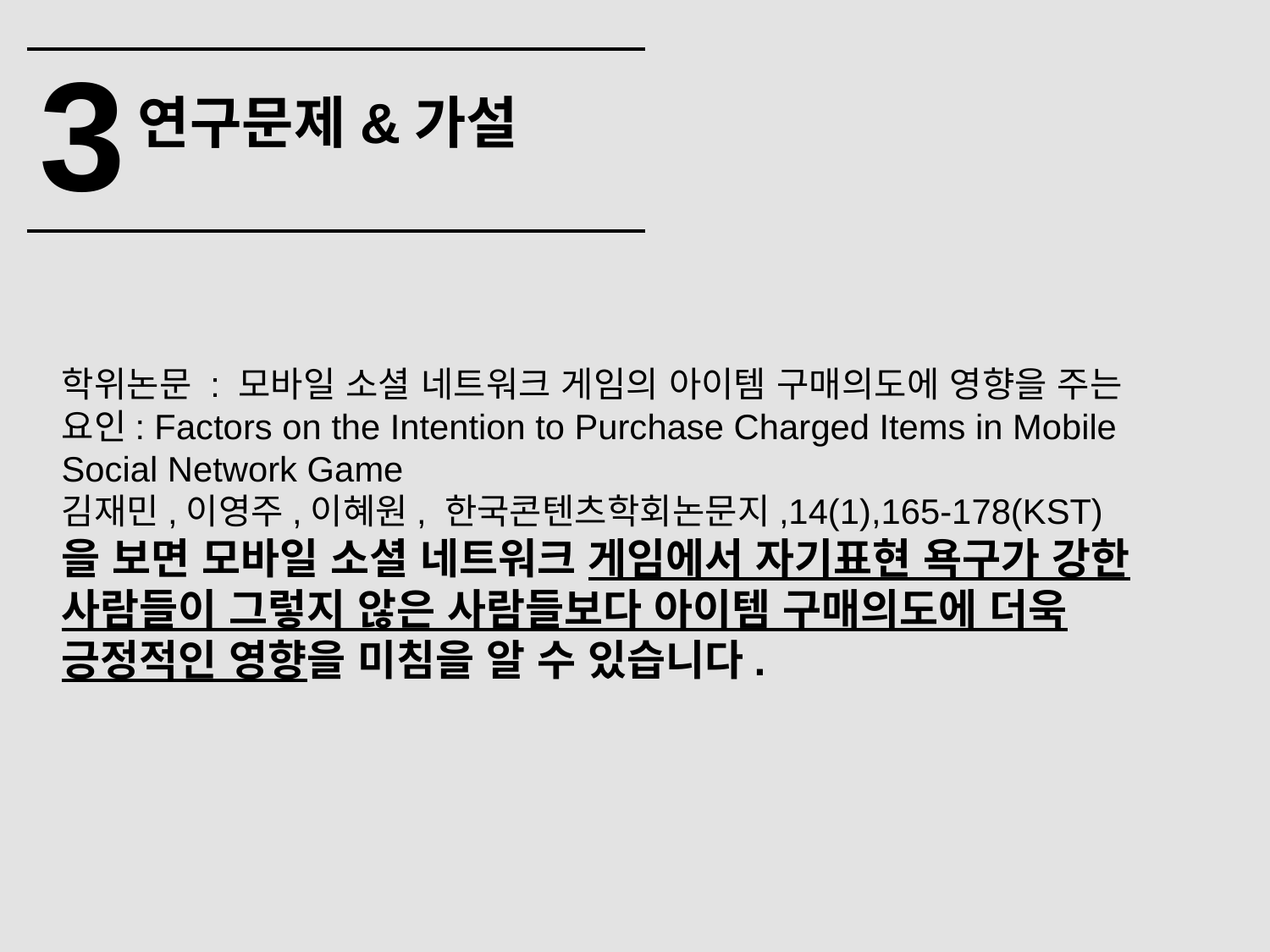

3
연구문제&가설
학위논문 : 모바일 소셜 네트워크 게임의 아이템 구매의도에 영향을 주는 요인: Factors on the Intention to Purchase Charged Items in Mobile Social Network Game
김재민,이영주,이혜원, 한국콘텐츠학회논문지,14(1),165-178(KST)
을 보면 모바일 소셜 네트워크 게임에서 자기표현 욕구가 강한 사람들이 그렇지 않은 사람들보다 아이템 구매의도에 더욱 긍정적인 영향을 미침을 알 수 있습니다.